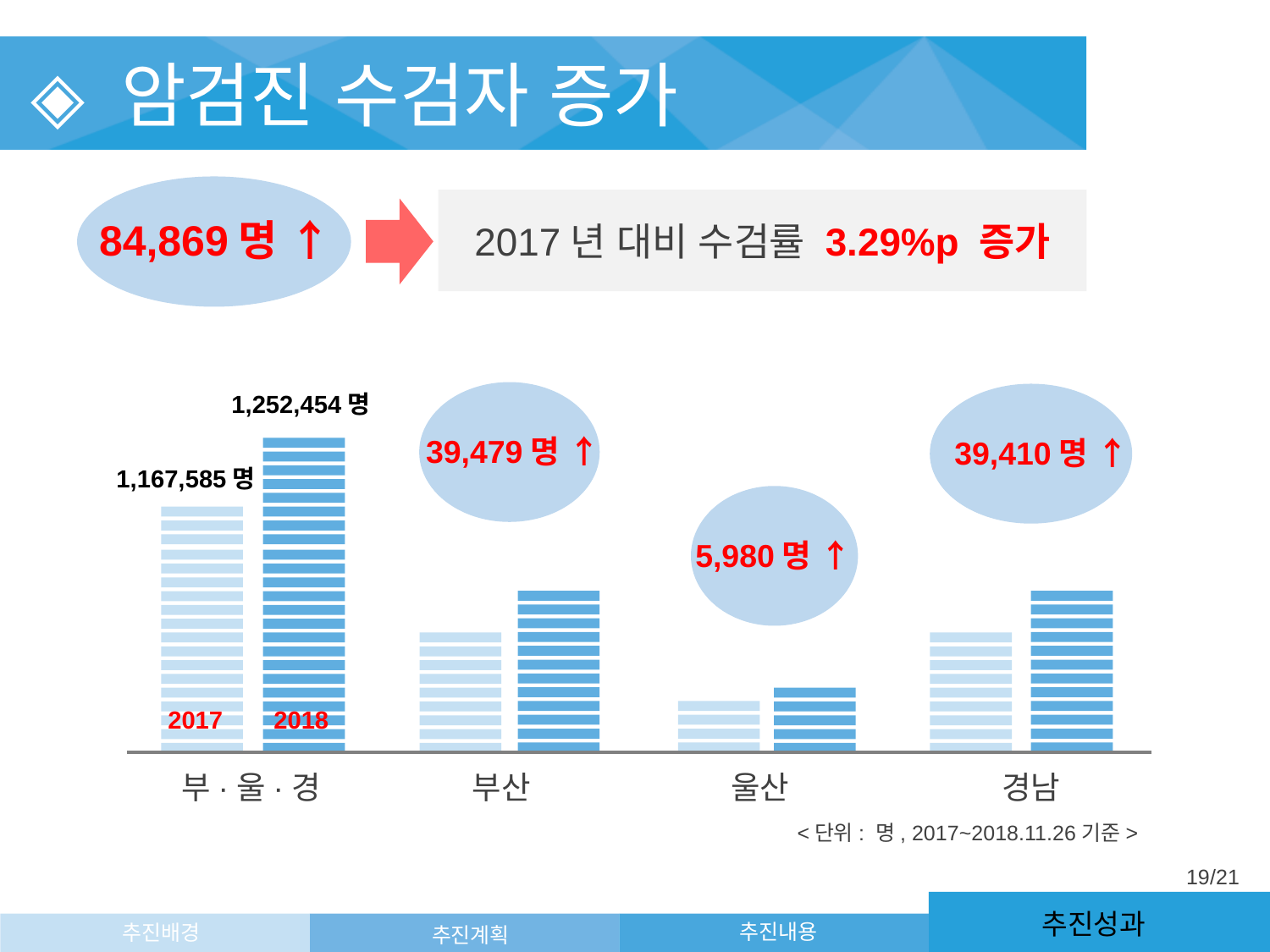

◈ 암검진 수검자 증가

84,869명 ↑

39,479명 ↑

39,410명 ↑

5,980명 ↑

부·울·경
부산
울산
경남
<단위: 명, 2017~2018.11.26기준>
2017년 대비 수검률 3.29%p 증가

1,252,454명
1,167,585명
2018
2017
19/21

추진성과
추진내용

추진배경

추진계획